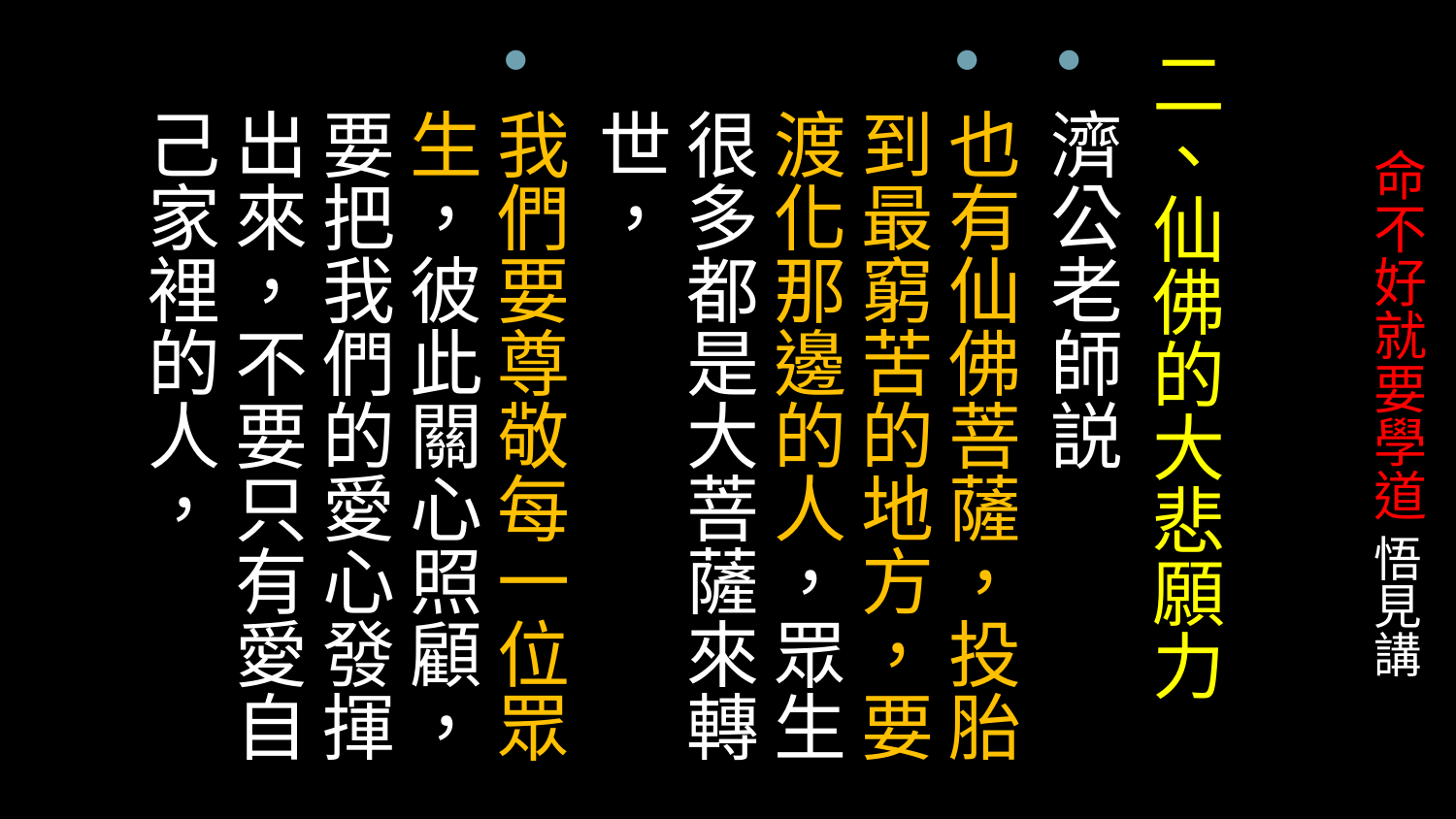

二、仙佛的大悲願力
濟公老師説
也有仙佛菩薩，投胎到最窮苦的地方，要渡化那邊的人，眾生很多都是大菩薩來轉世，
我們要尊敬每一位眾生，彼此關心照顧，要把我們的愛心發揮出來，不要只有愛自己家裡的人，

# 命不好就要學道 悟見講